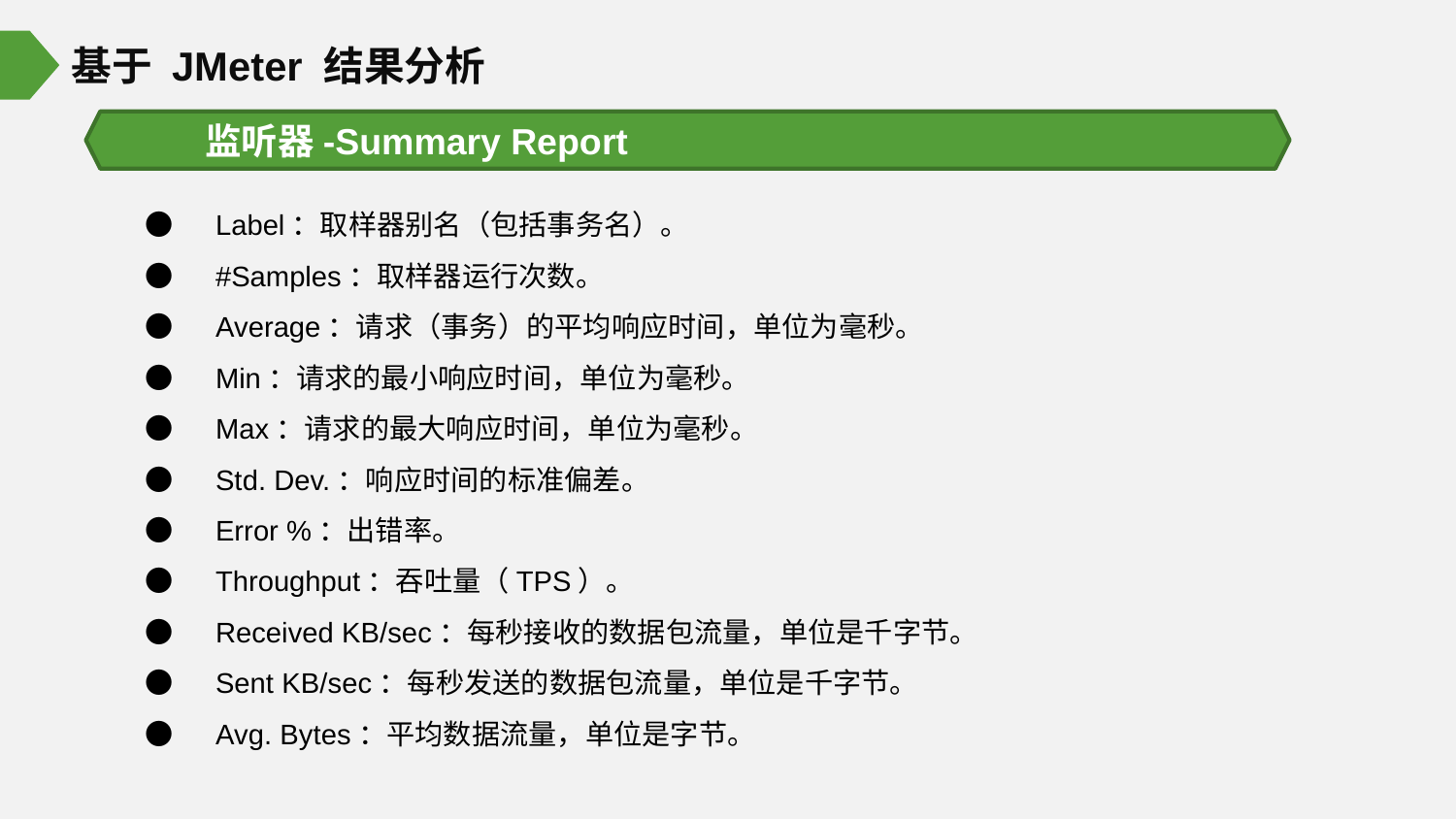

基于 JMeter 结果分析
监听器-Summary Report
●　Label：取样器别名（包括事务名）。
●　#Samples：取样器运行次数。
●　Average：请求（事务）的平均响应时间，单位为毫秒。
●　Min：请求的最小响应时间，单位为毫秒。
●　Max：请求的最大响应时间，单位为毫秒。
●　Std. Dev.：响应时间的标准偏差。
●　Error %：出错率。
●　Throughput：吞吐量（TPS）。
●　Received KB/sec：每秒接收的数据包流量，单位是千字节。
●　Sent KB/sec：每秒发送的数据包流量，单位是千字节。
●　Avg. Bytes：平均数据流量，单位是字节。